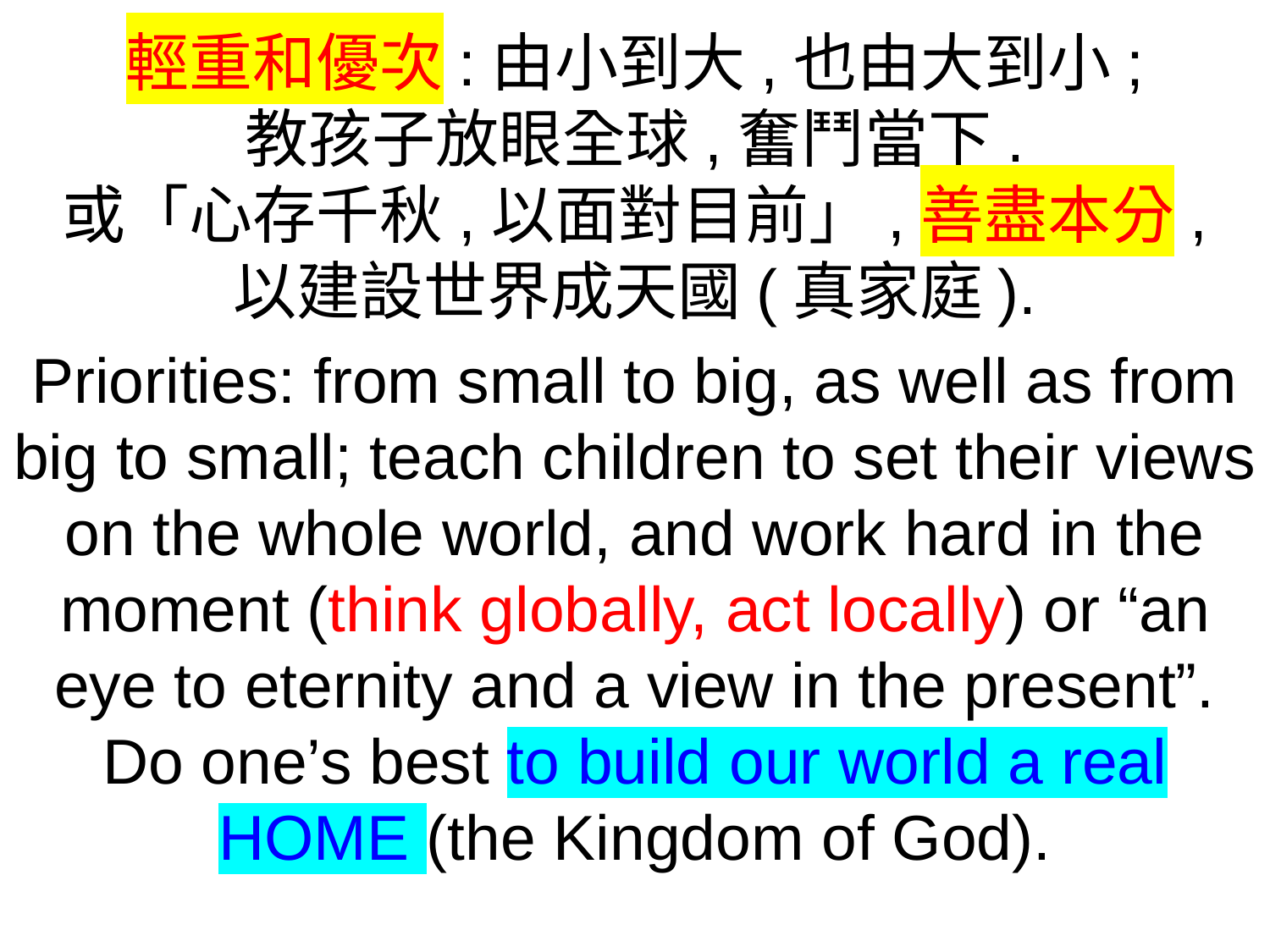

輕重和優次:由小到大,也由大到小;
教孩子放眼全球,奮鬥當下.
或「心存千秋,以面對目前」,善盡本分,
以建設世界成天國(真家庭).
Priorities: from small to big, as well as from big to small; teach children to set their views on the whole world, and work hard in the moment (think globally, act locally) or “an eye to eternity and a view in the present”. Do one’s best to build our world a real HOME (the Kingdom of God).